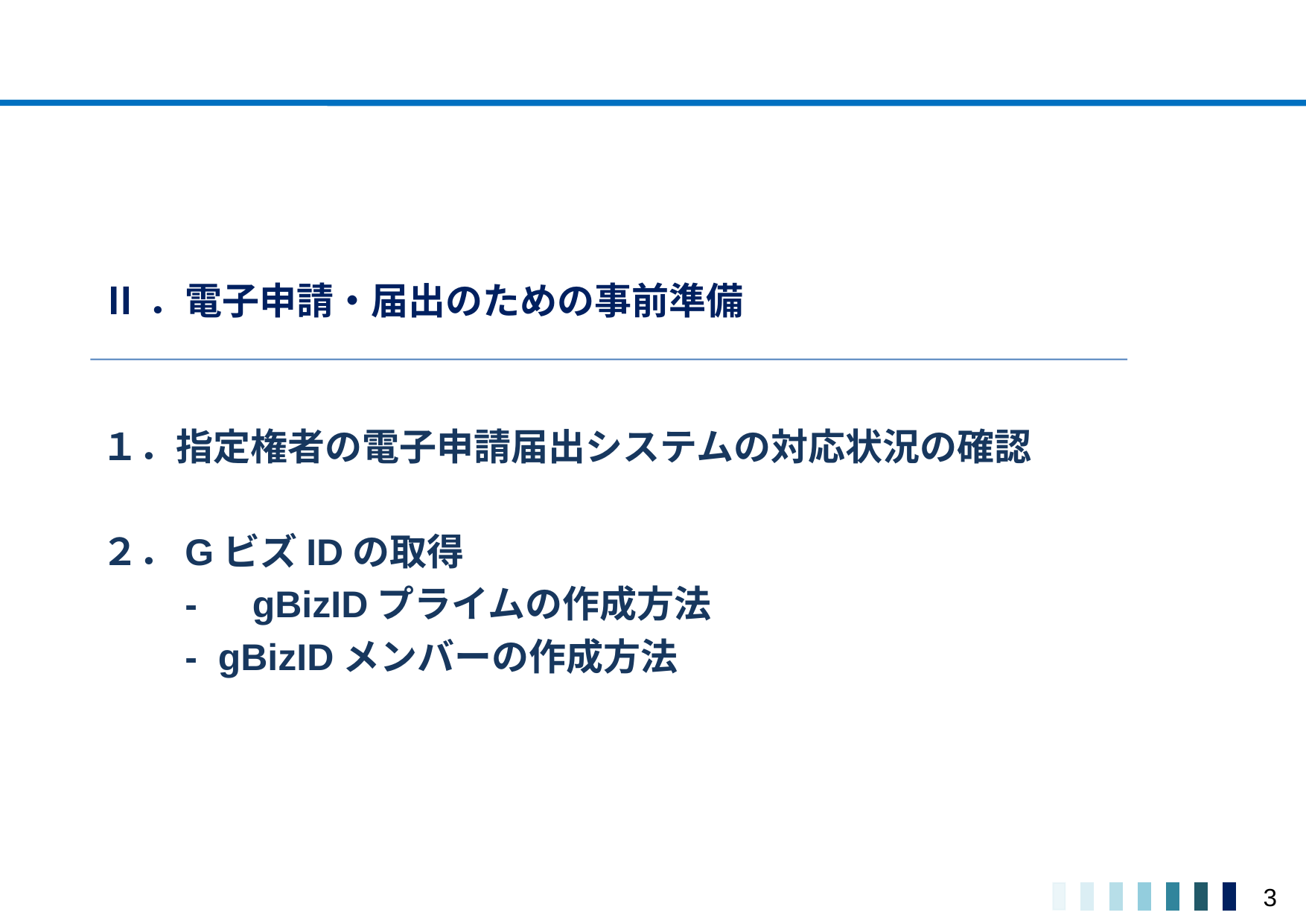

Ⅱ．電子申請・届出のための事前準備

１．指定権者の電子申請届出システムの対応状況の確認

２．GビズIDの取得
　　-　gBizIDプライムの作成方法
　　-  gBizIDメンバーの作成方法

3